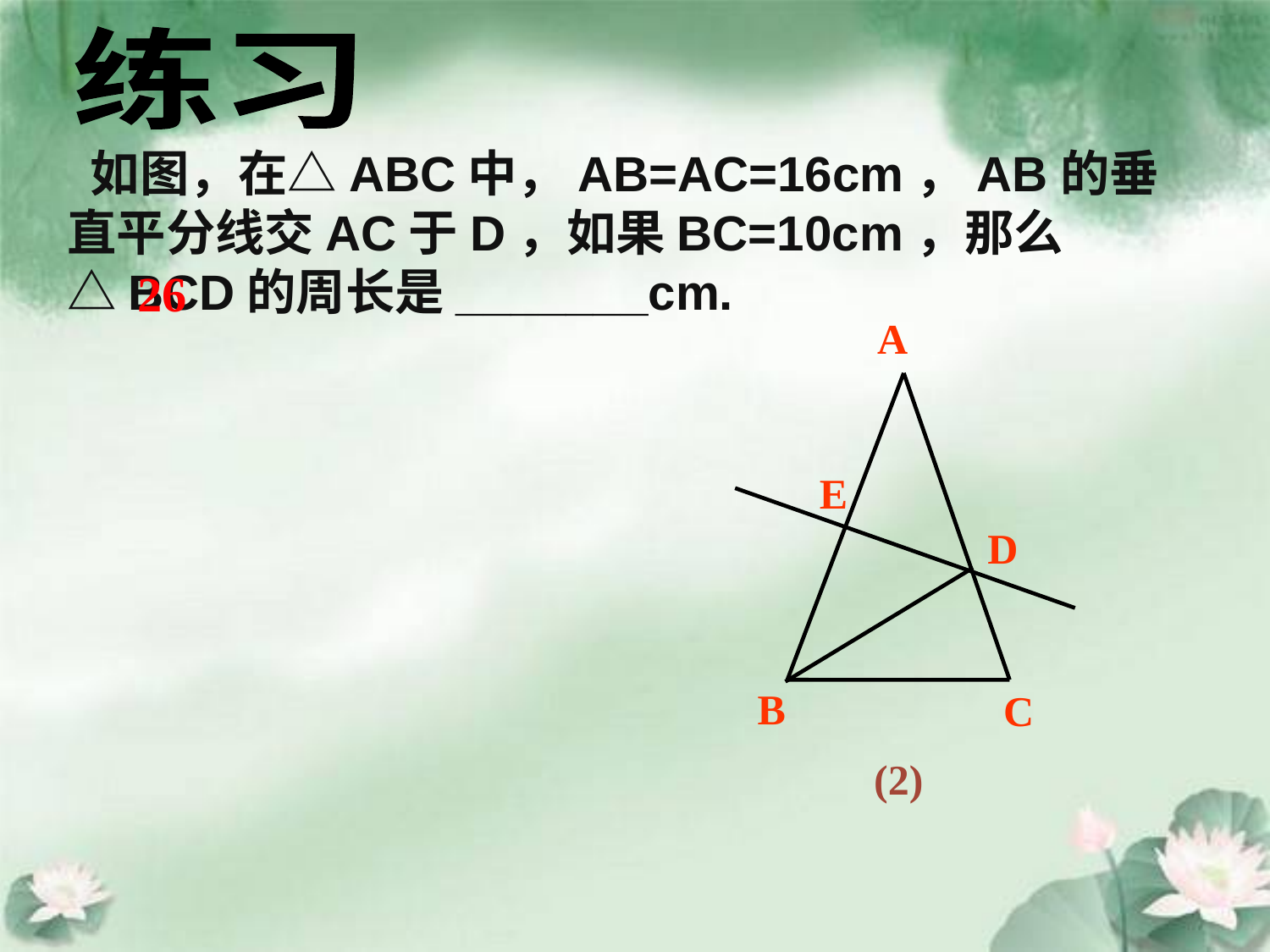

练习
 如图，在△ABC中，AB=AC=16cm，AB的垂直平分线交AC于D，如果BC=10cm，那么△BCD的周长是_______cm.
26
A

E

D

B
C

  (2)